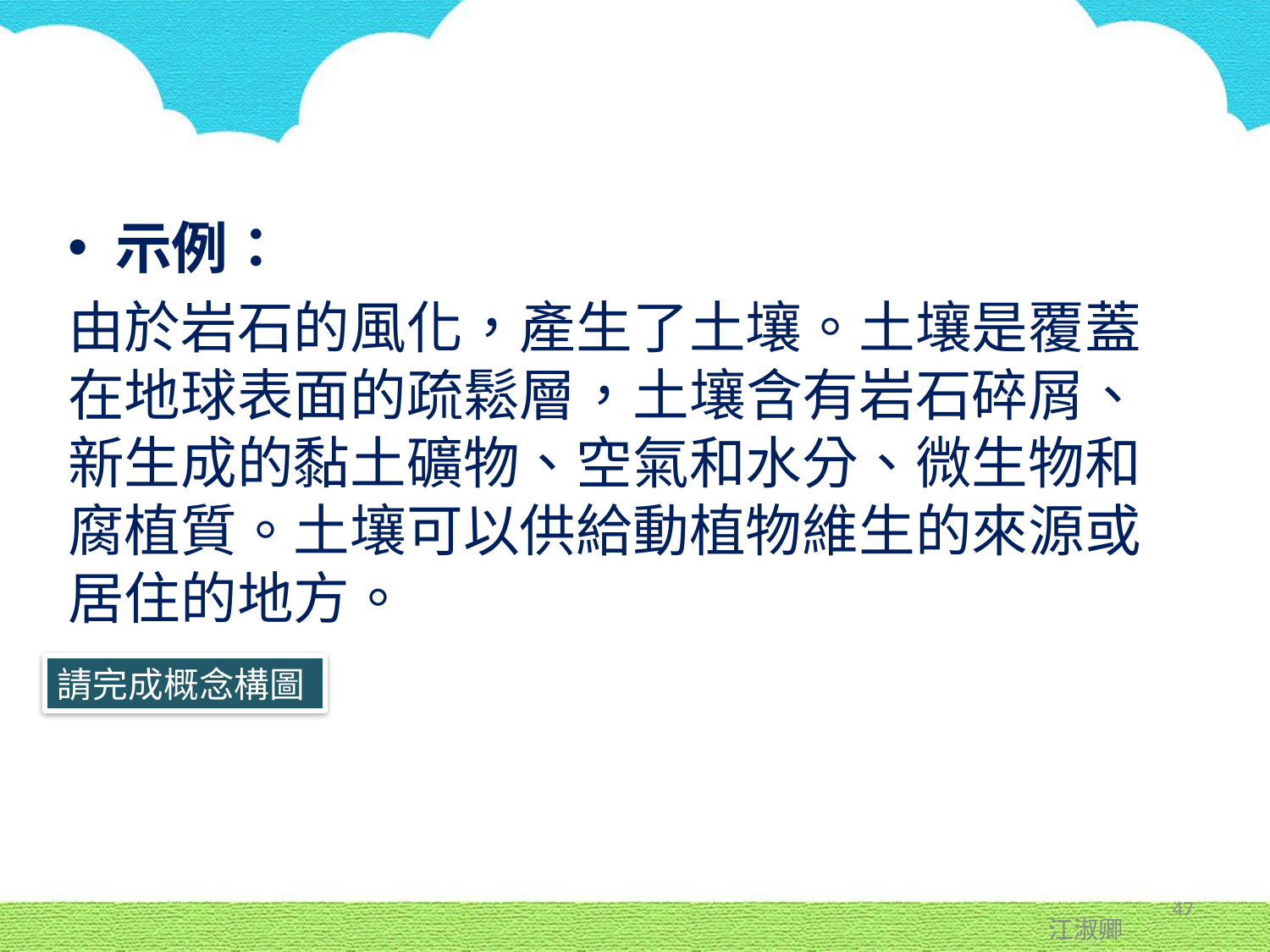

示例：
由於岩石的風化，產生了土壤。土壤是覆蓋在地球表面的疏鬆層，土壤含有岩石碎屑、新生成的黏土礦物、空氣和水分、微生物和腐植質。土壤可以供給動植物維生的來源或居住的地方。
請完成概念構圖
47
江淑卿